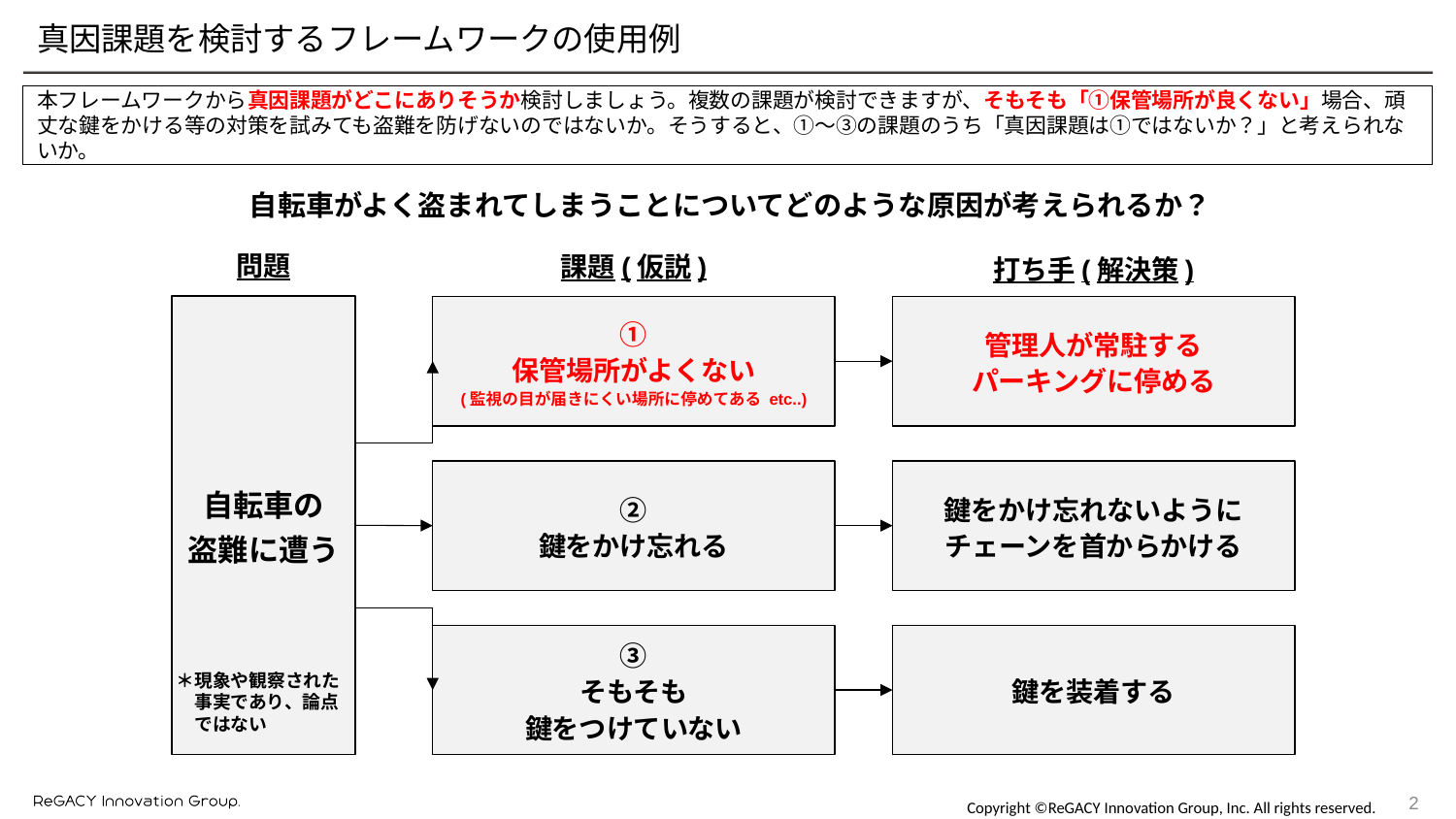

真因課題を検討するフレームワークの使用例
本フレームワークから真因課題がどこにありそうか検討しましょう。複数の課題が検討できますが、そもそも「①保管場所が良くない」場合、頑丈な鍵をかける等の対策を試みても盗難を防げないのではないか。そうすると、①〜③の課題のうち「真因課題は①ではないか？」と考えられないか。
自転車がよく盗まれてしまうことについてどのような原因が考えられるか？
問題
課題(仮説)
打ち手(解決策)
自転車の
盗難に遭う
①
保管場所がよくない
(監視の目が届きにくい場所に停めてある etc..)
管理人が常駐する
パーキングに停める
②
鍵をかけ忘れる
鍵をかけ忘れないように
チェーンを首からかける
③
そもそも
鍵をつけていない
鍵を装着する
＊現象や観察された
　事実であり、論点
　ではない
2